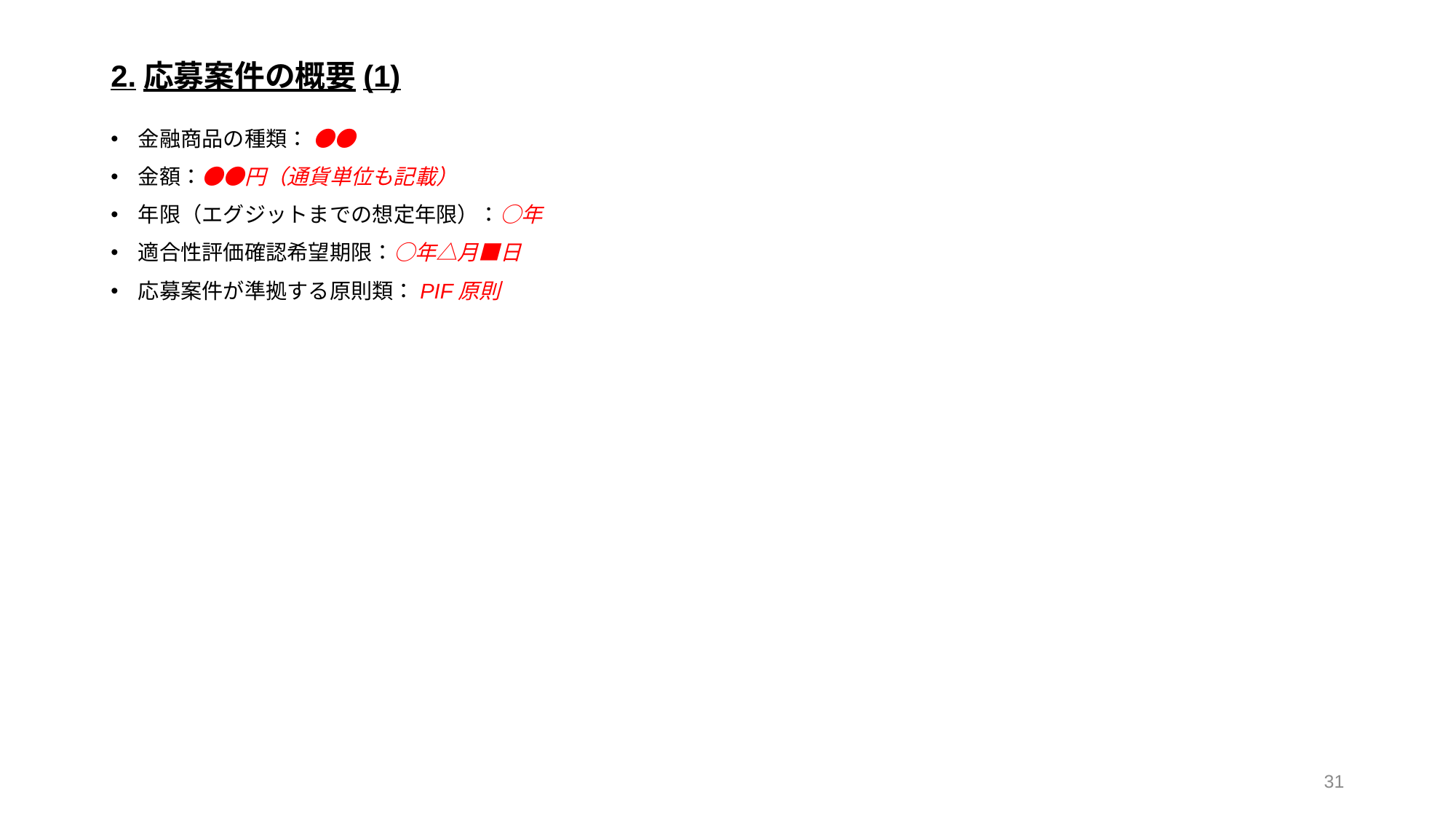

# 2.応募案件の概要(1)
金融商品の種類： ●●
金額：●●円（通貨単位も記載）
年限（エグジットまでの想定年限）：○年
適合性評価確認希望期限：○年△月■日
応募案件が準拠する原則類：PIF原則

31